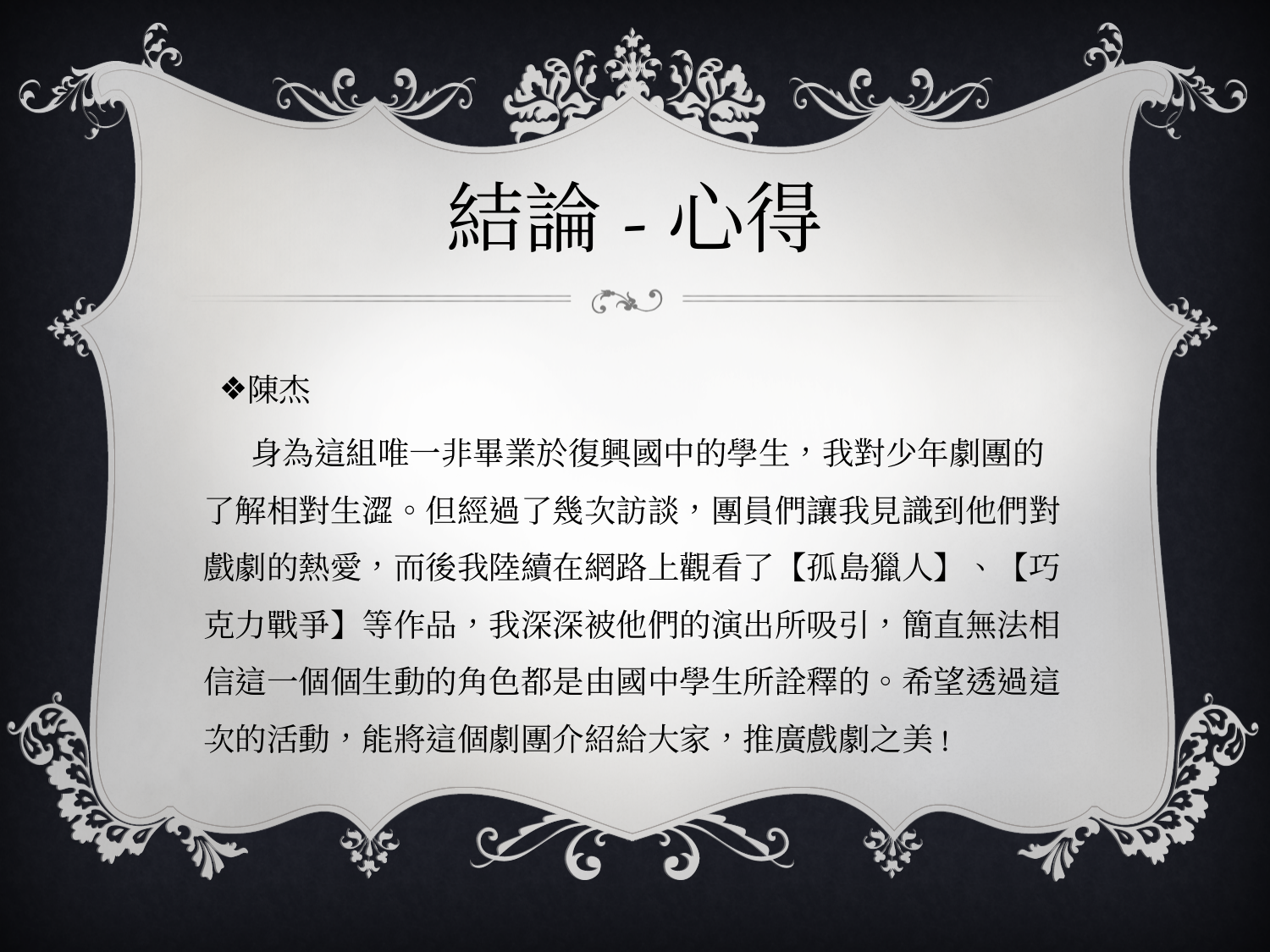

# 結論-心得
陳杰
　身為這組唯一非畢業於復興國中的學生，我對少年劇團的了解相對生澀。但經過了幾次訪談，團員們讓我見識到他們對戲劇的熱愛，而後我陸續在網路上觀看了【孤島獵人】、【巧克力戰爭】等作品，我深深被他們的演出所吸引，簡直無法相信這一個個生動的角色都是由國中學生所詮釋的。希望透過這次的活動，能將這個劇團介紹給大家，推廣戲劇之美!